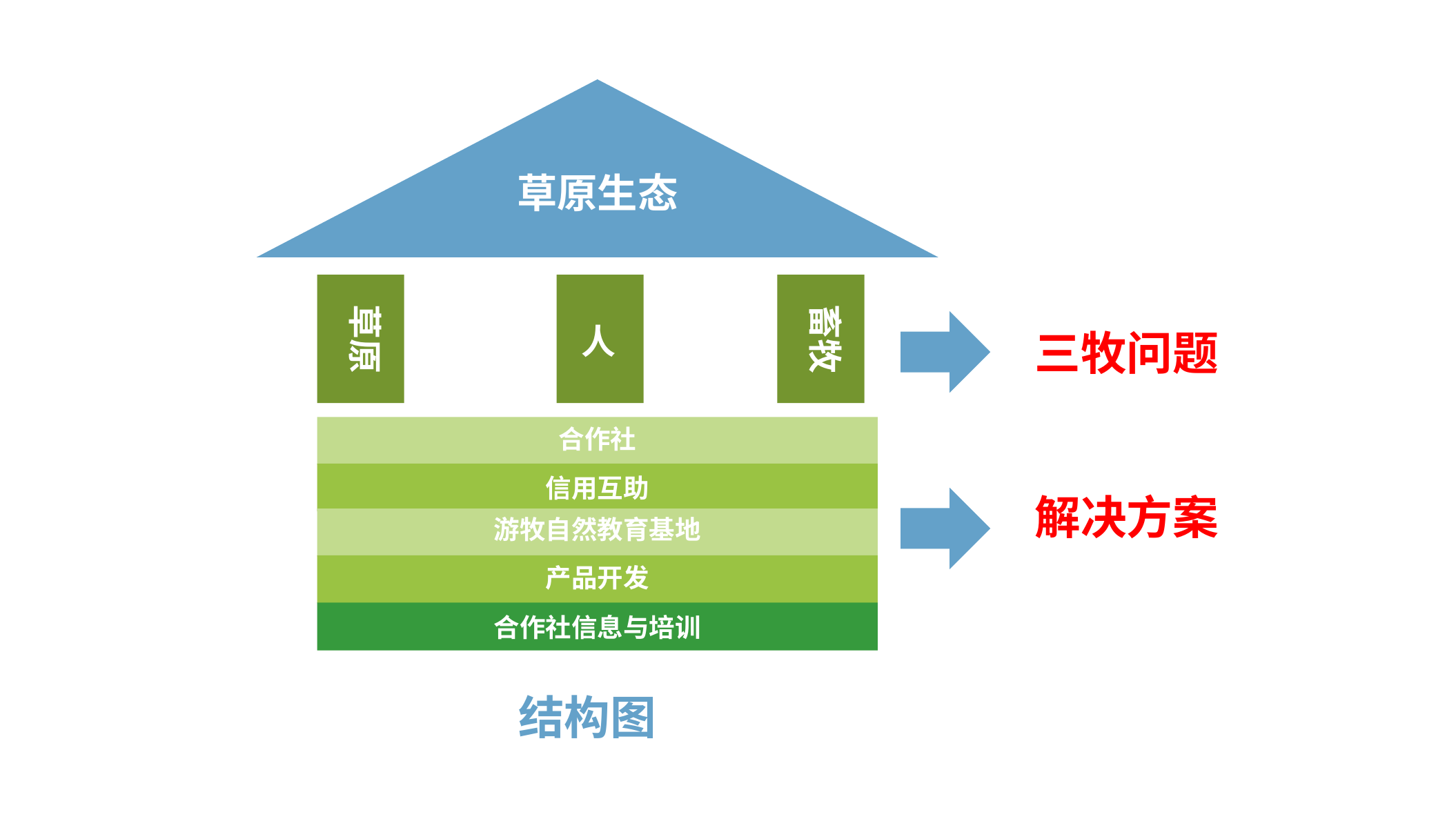

草原生态

草原
畜牧
人

合作社

信用互助

游牧自然教育基地

产品开发

合作社信息与培训

三牧问题

解决方案
结构图